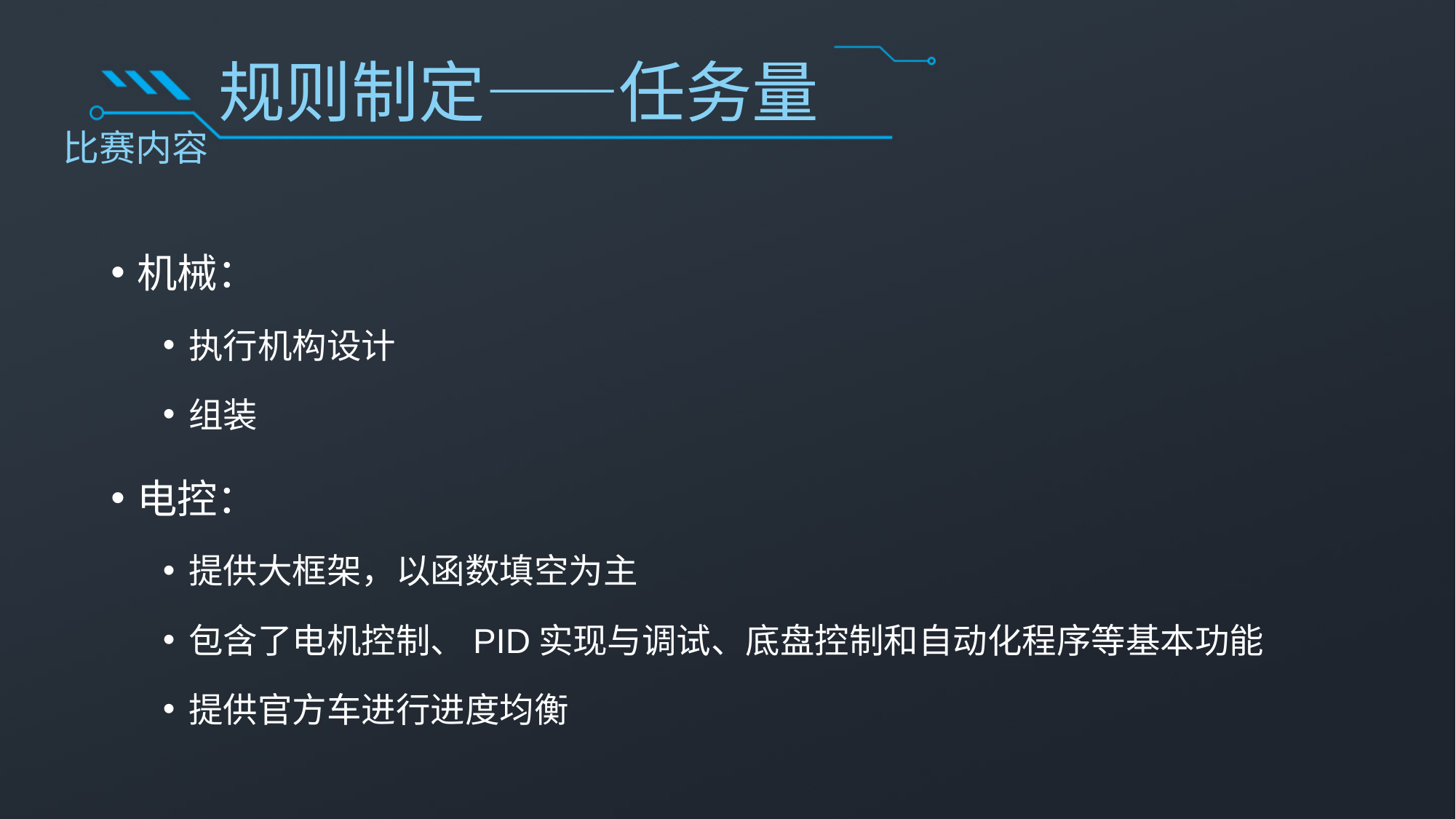

# 规则制定——任务量
比赛内容
机械：
执行机构设计
组装
电控：
提供大框架，以函数填空为主
包含了电机控制、PID实现与调试、底盘控制和自动化程序等基本功能
提供官方车进行进度均衡